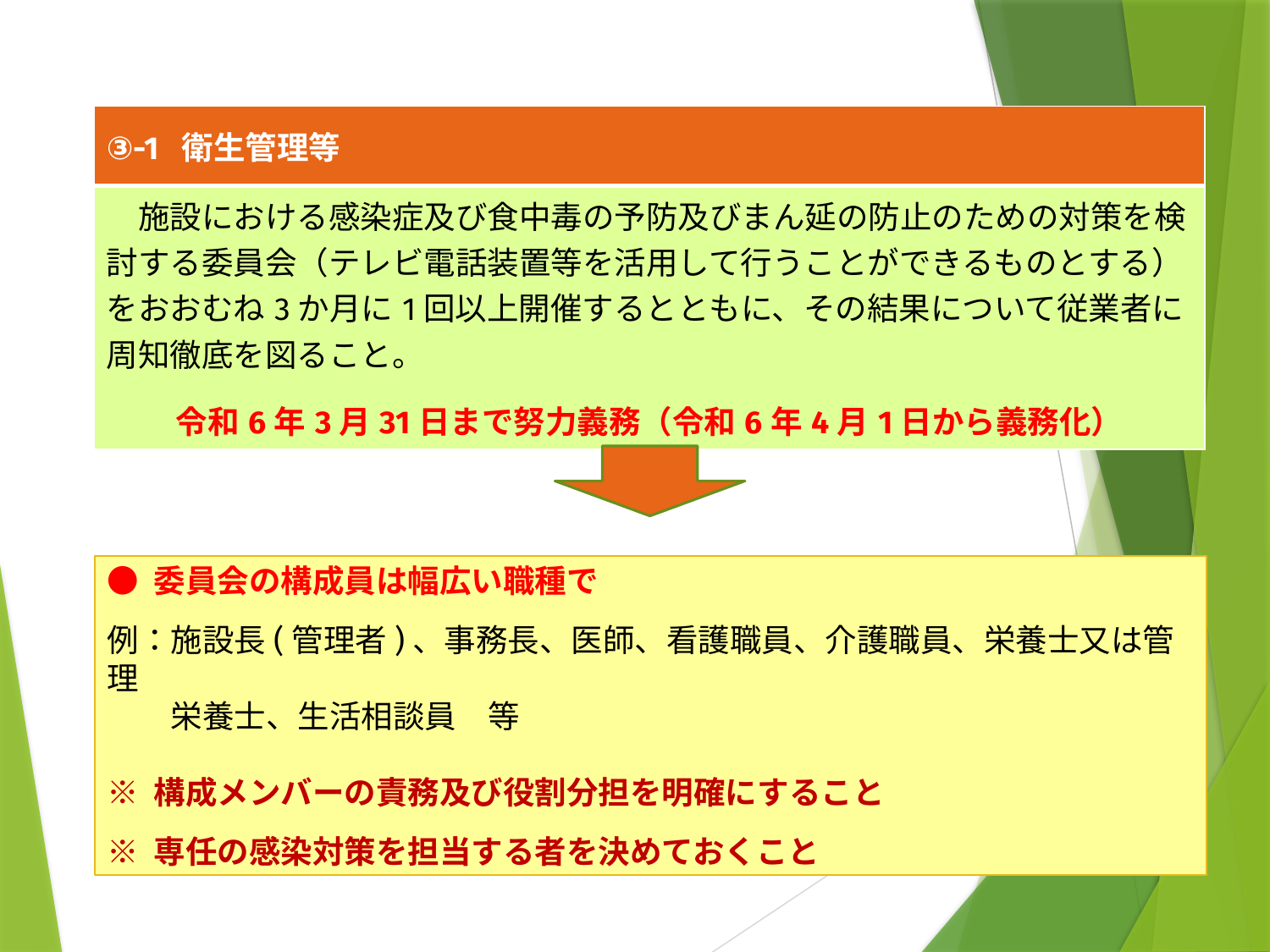

| ③-1 衛生管理等 |
| --- |
| 施設における感染症及び食中毒の予防及びまん延の防止のための対策を検討する委員会（テレビ電話装置等を活用して行うことができるものとする）をおおむね3か月に1回以上開催するとともに、その結果について従業者に周知徹底を図ること。 令和6年3月31日まで努力義務（令和6年4月1日から義務化） |

● 委員会の構成員は幅広い職種で
例：施設長(管理者)、事務長、医師、看護職員、介護職員、栄養士又は管理
　　栄養士、生活相談員　等

※ 構成メンバーの責務及び役割分担を明確にすること
※ 専任の感染対策を担当する者を決めておくこと
15